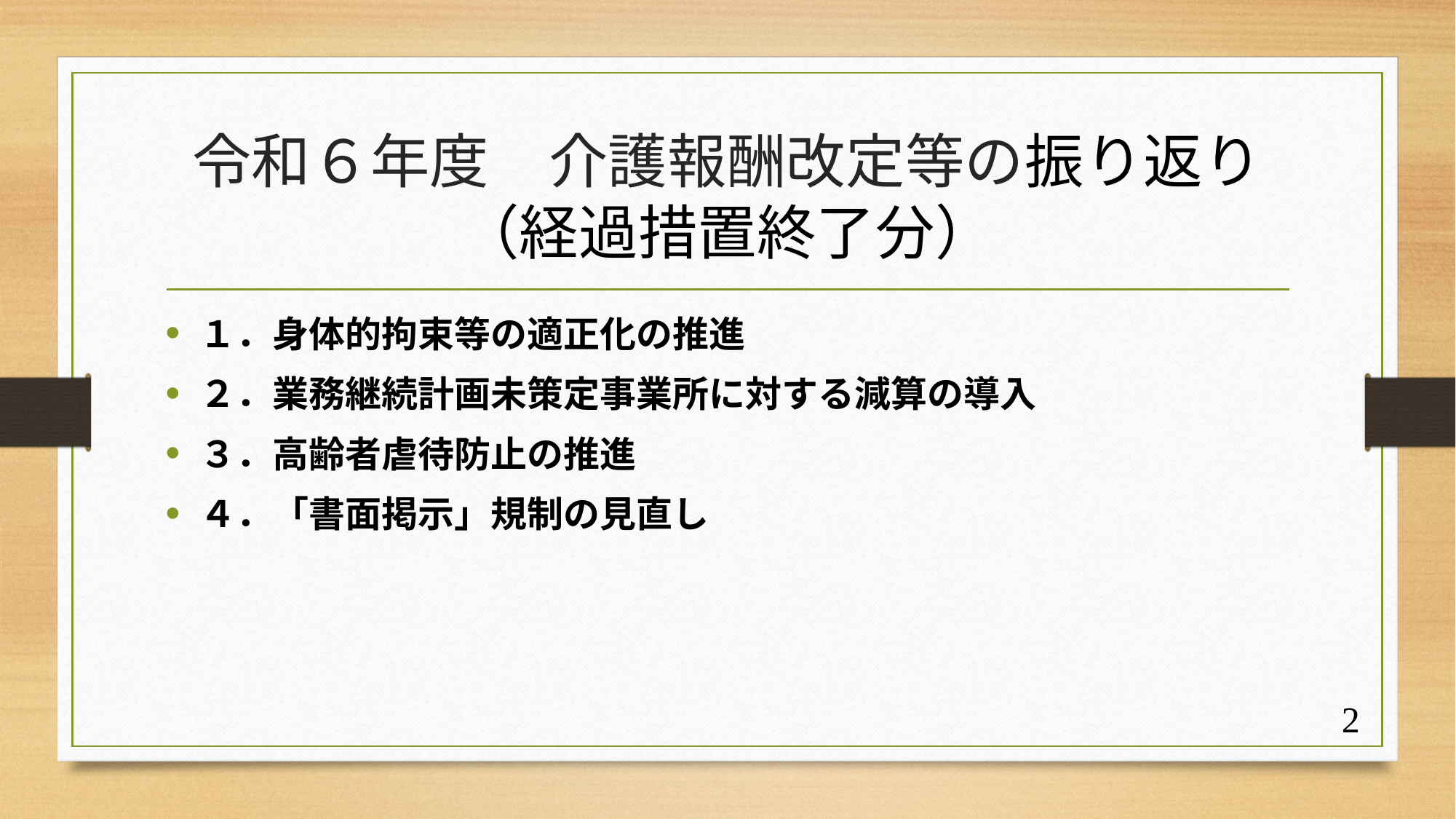

# 令和６年度　介護報酬改定等の振り返り （経過措置終了分）
１．身体的拘束等の適正化の推進
２．業務継続計画未策定事業所に対する減算の導入
３．高齢者虐待防止の推進
４．「書面掲示」規制の見直し
2